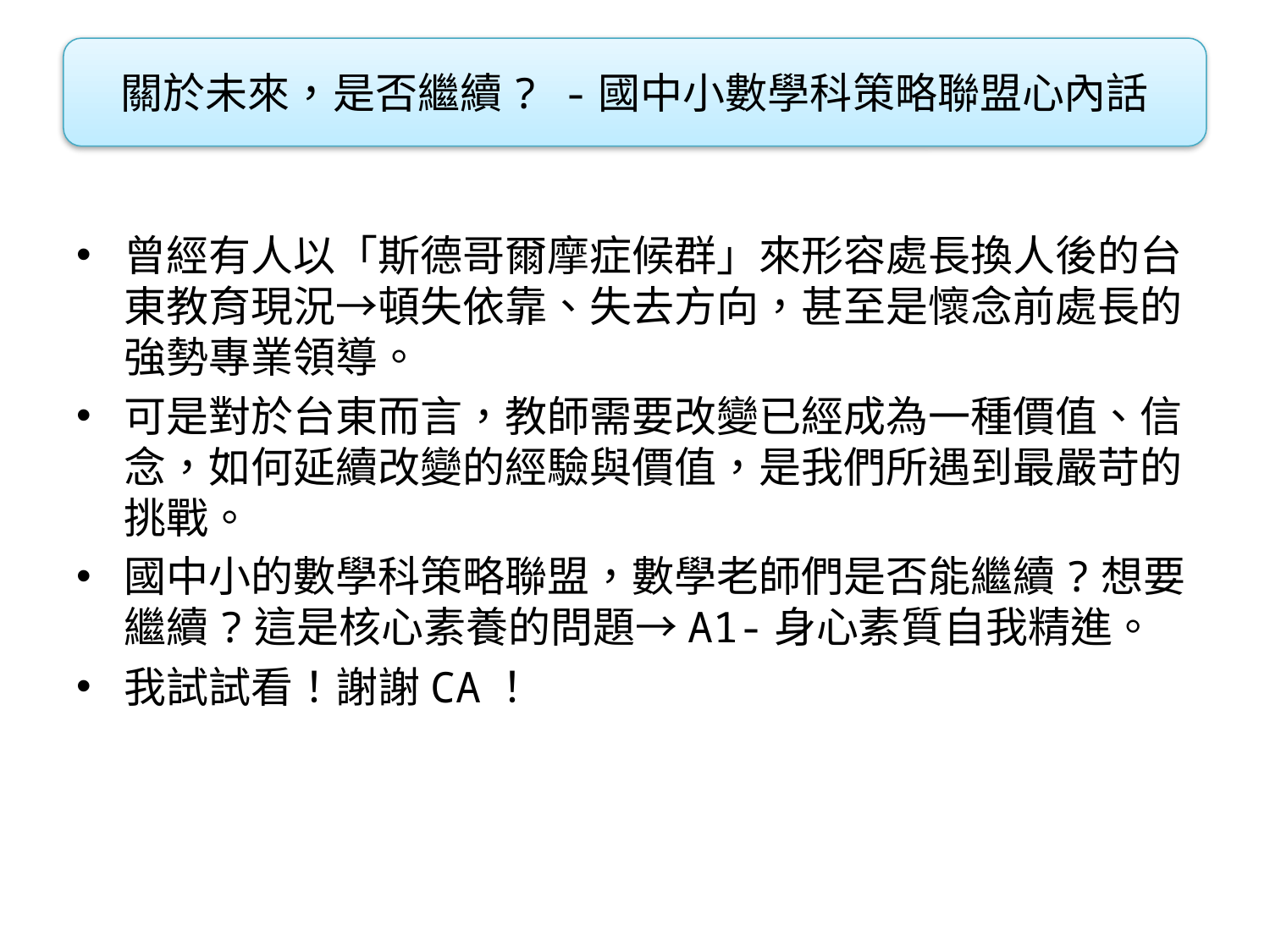

關於未來，是否繼續? -國中小數學科策略聯盟心內話
曾經有人以「斯德哥爾摩症候群」來形容處長換人後的台東教育現況→頓失依靠、失去方向，甚至是懷念前處長的強勢專業領導。
可是對於台東而言，教師需要改變已經成為一種價值、信念，如何延續改變的經驗與價值，是我們所遇到最嚴苛的挑戰。
國中小的數學科策略聯盟，數學老師們是否能繼續?想要繼續?這是核心素養的問題→A1-身心素質自我精進。
我試試看！謝謝CA！